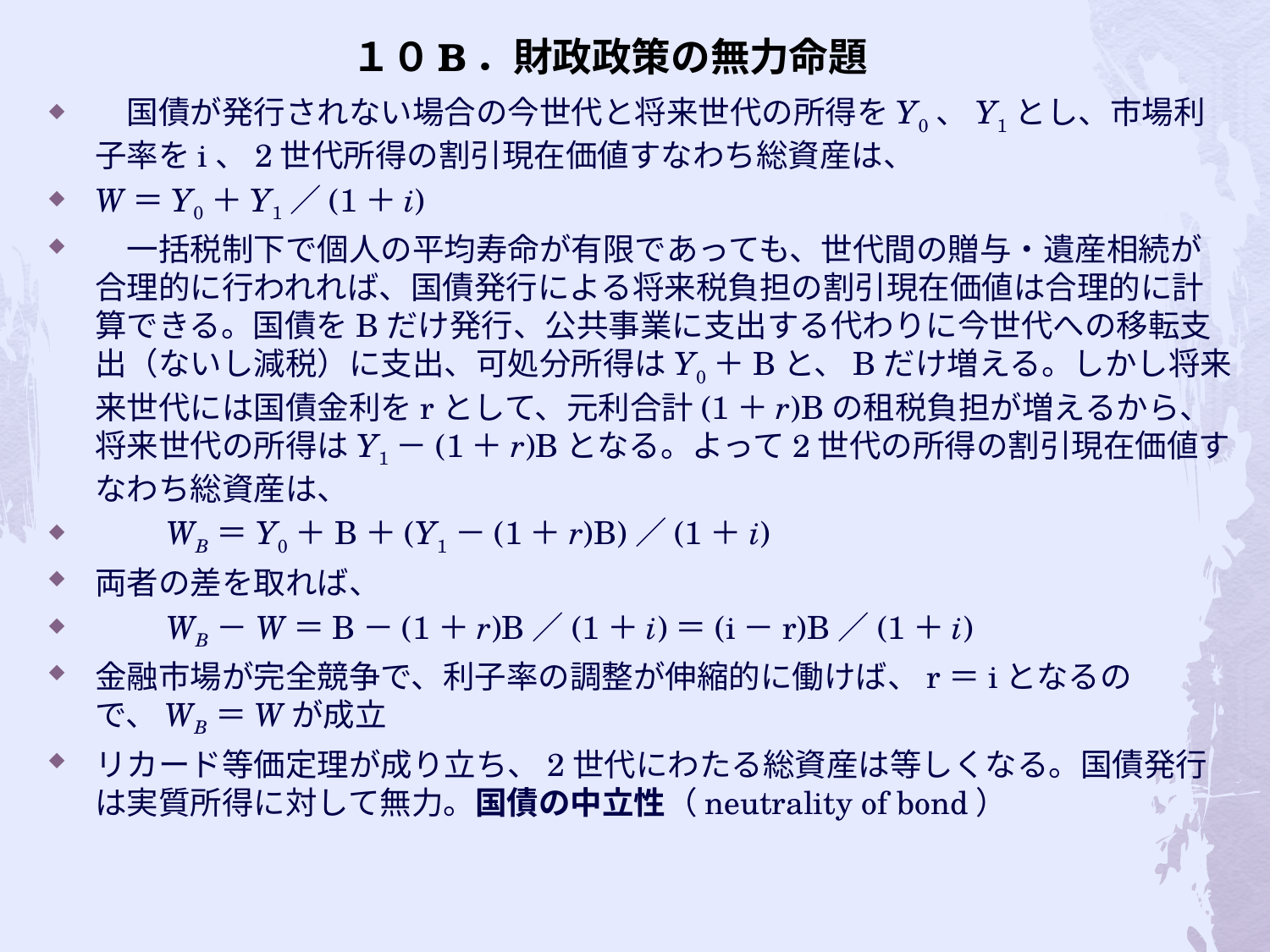

# １０B．財政政策の無力命題
　国債が発行されない場合の今世代と将来世代の所得をY0、Y1とし、市場利子率をi、2世代所得の割引現在価値すなわち総資産は、
W＝Y0＋Y1／(1＋i)
　一括税制下で個人の平均寿命が有限であっても、世代間の贈与・遺産相続が合理的に行われれば、国債発行による将来税負担の割引現在価値は合理的に計算できる。国債をBだけ発行、公共事業に支出する代わりに今世代への移転支出（ないし減税）に支出、可処分所得はY0＋Bと、Bだけ増える。しかし将来来世代には国債金利をrとして、元利合計(1＋r)Bの租税負担が増えるから、将来世代の所得はY1－(1＋r)Bとなる。よって2世代の所得の割引現在価値すなわち総資産は、
　　WB＝Y0＋B＋(Y1－(1＋r)B)／(1＋i)
両者の差を取れば、
　　WB－W＝B－(1＋r)B／(1＋i)＝(i－r)B／(1＋i)
金融市場が完全競争で、利子率の調整が伸縮的に働けば、r＝iとなるので、WB＝Wが成立
リカード等価定理が成り立ち、2世代にわたる総資産は等しくなる。国債発行は実質所得に対して無力。国債の中立性（neutrality of bond）